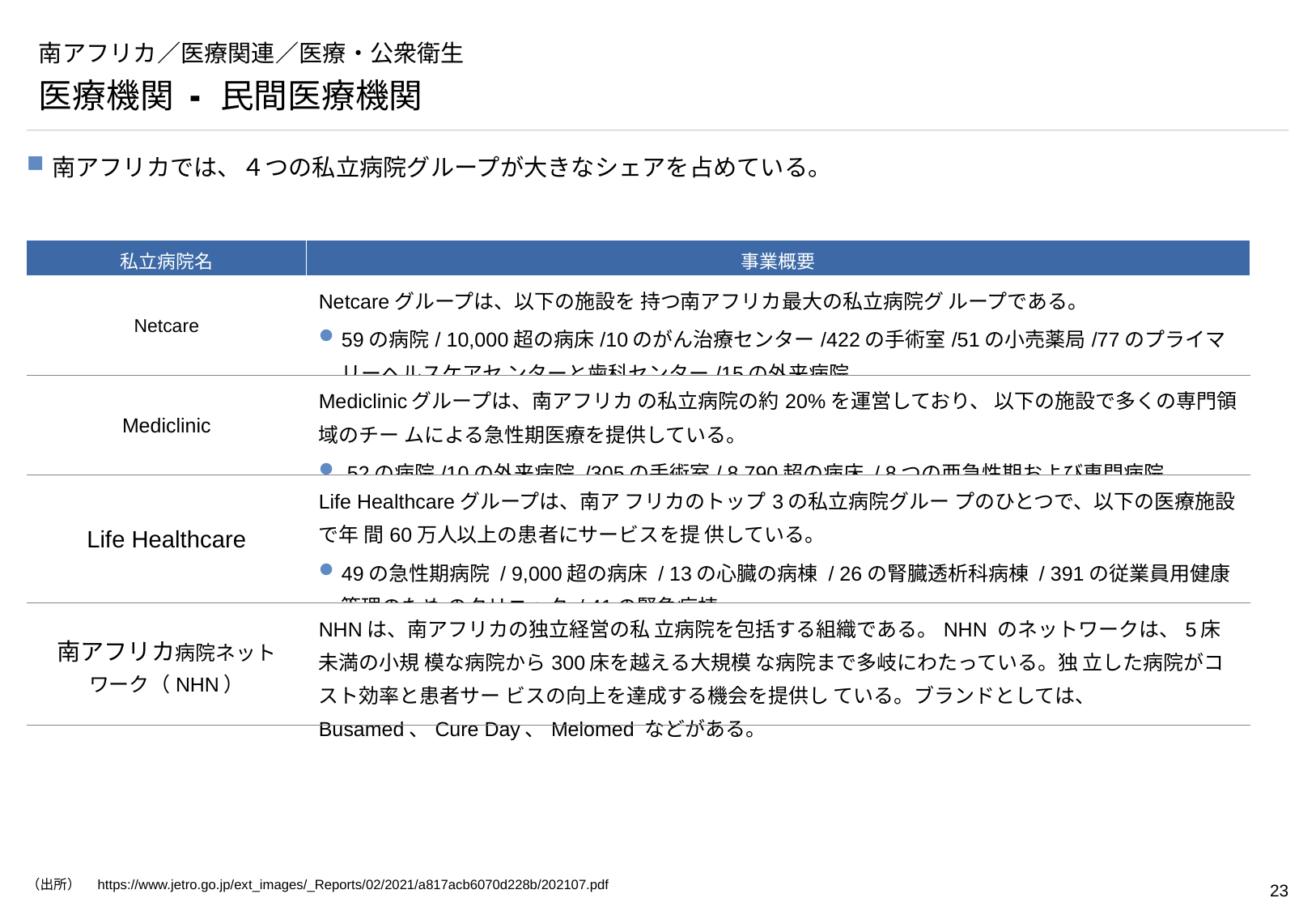

# 南アフリカ／医療関連／医療・公衆衛生
医療機関 - 民間医療機関
南アフリカでは、４つの私立病院グループが大きなシェアを占めている。
| 私立病院名 | 事業概要 |
| --- | --- |
| Netcare | Netcareグループは、以下の施設を 持つ南アフリカ最大の私立病院グ ループである。 59の病院/ 10,000超の病床/10のがん治療センター/422の手術室/51の小売薬局/77のプライマリーヘルスケアセ ンターと歯科センター/15の外来病院 |
| Mediclinic | Mediclinicグループは、南アフリカ の私立病院の約20%を運営しており、 以下の施設で多くの専門領域のチー ムによる急性期医療を提供している。 52の病院/10の外来病院 /305の手術室/ 8,790超の病床 / 8つの亜急性期および専門病院 |
| Life Healthcare | Life Healthcareグループは、南ア フリカのトップ3の私立病院グルー プのひとつで、以下の医療施設で年 間60万人以上の患者にサービスを提 供している。 49の急性期病院 / 9,000超の病床 / 13の心臓の病棟 / 26の腎臓透析科病棟 / 391の従業員用健康管理のため のクリニック / 41の緊急病棟 |
| 南アフリカ病院ネットワーク（NHN） | NHNは、南アフリカの独立経営の私 立病院を包括する組織である。NHN のネットワークは、5床未満の小規 模な病院から300床を越える大規模 な病院まで多岐にわたっている。独 立した病院がコスト効率と患者サー ビスの向上を達成する機会を提供し ている。ブランドとしては、 Busamed、Cure Day、Melomed などがある。 |
（出所）　https://www.jetro.go.jp/ext_images/_Reports/02/2021/a817acb6070d228b/202107.pdf